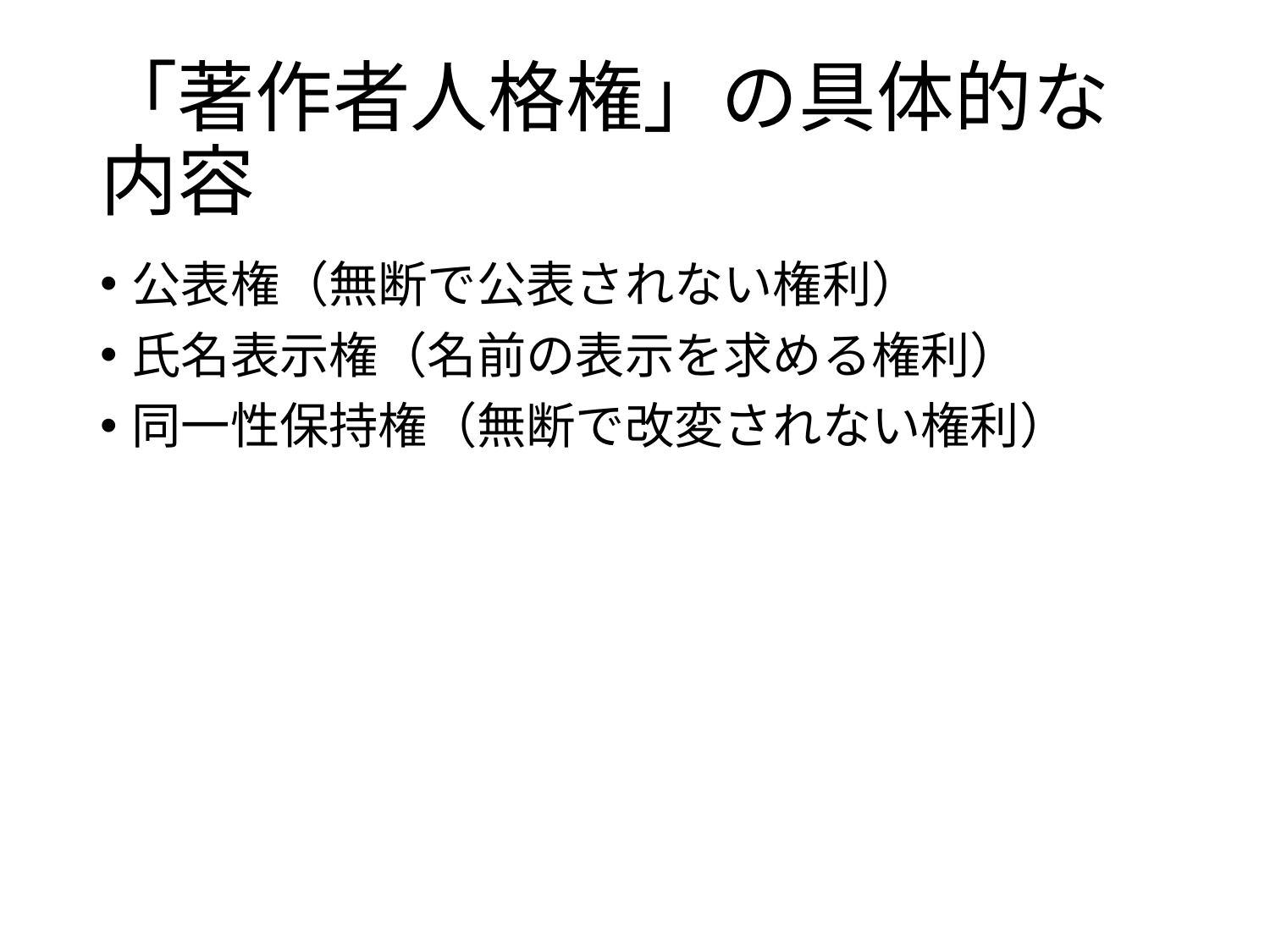

# 「著作者人格権」の具体的な内容
公表権（無断で公表されない権利）
氏名表示権（名前の表示を求める権利）
同一性保持権（無断で改変されない権利）